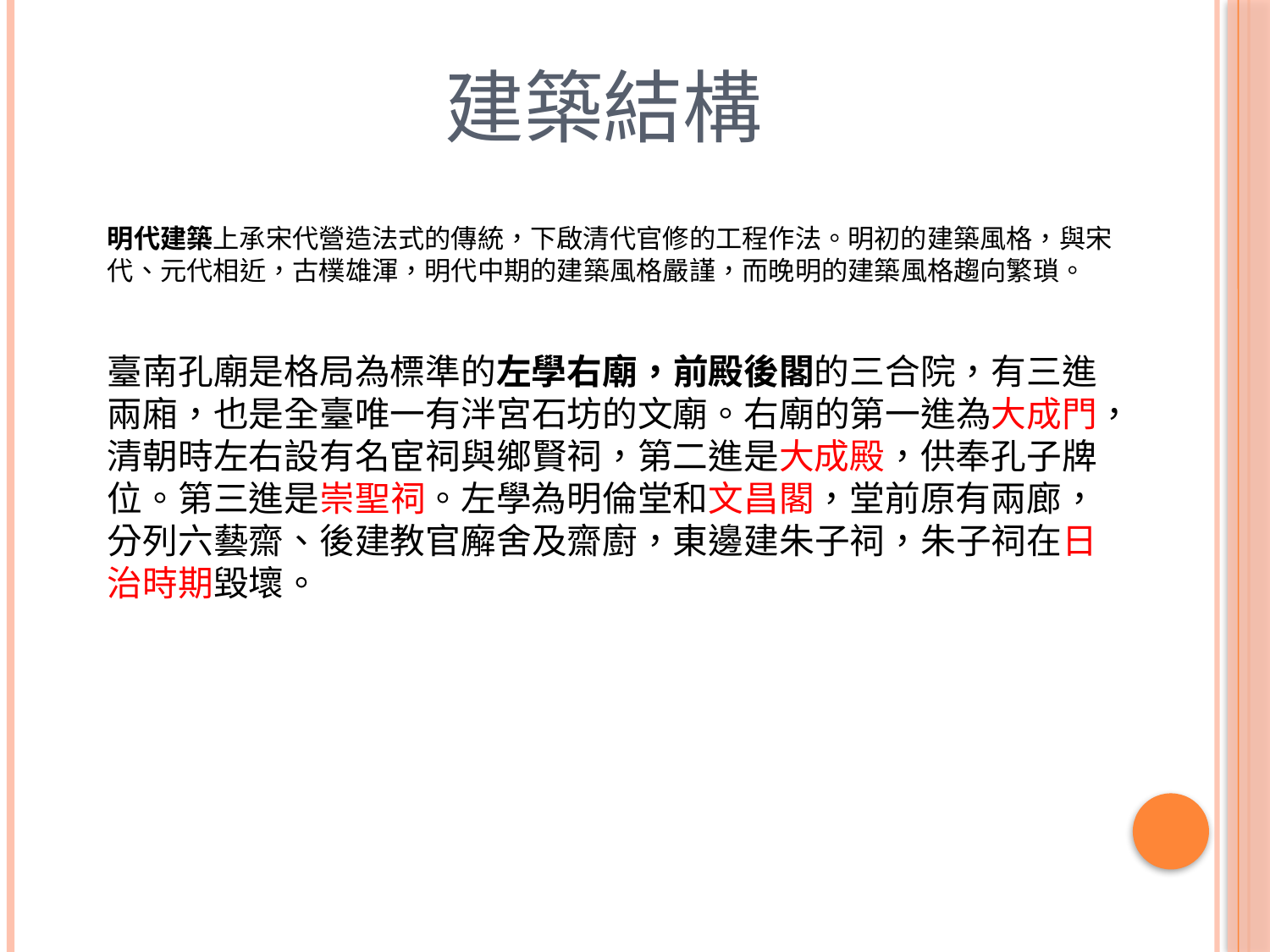

# 建築結構
明代建築上承宋代營造法式的傳統，下啟清代官修的工程作法。明初的建築風格，與宋代、元代相近，古樸雄渾，明代中期的建築風格嚴謹，而晚明的建築風格趨向繁瑣。

臺南孔廟是格局為標準的左學右廟，前殿後閣的三合院，有三進兩廂，也是全臺唯一有泮宮石坊的文廟。右廟的第一進為大成門，清朝時左右設有名宦祠與鄉賢祠，第二進是大成殿，供奉孔子牌位。第三進是崇聖祠。左學為明倫堂和文昌閣，堂前原有兩廊，分列六藝齋、後建教官廨舍及齋廚，東邊建朱子祠，朱子祠在日治時期毀壞。